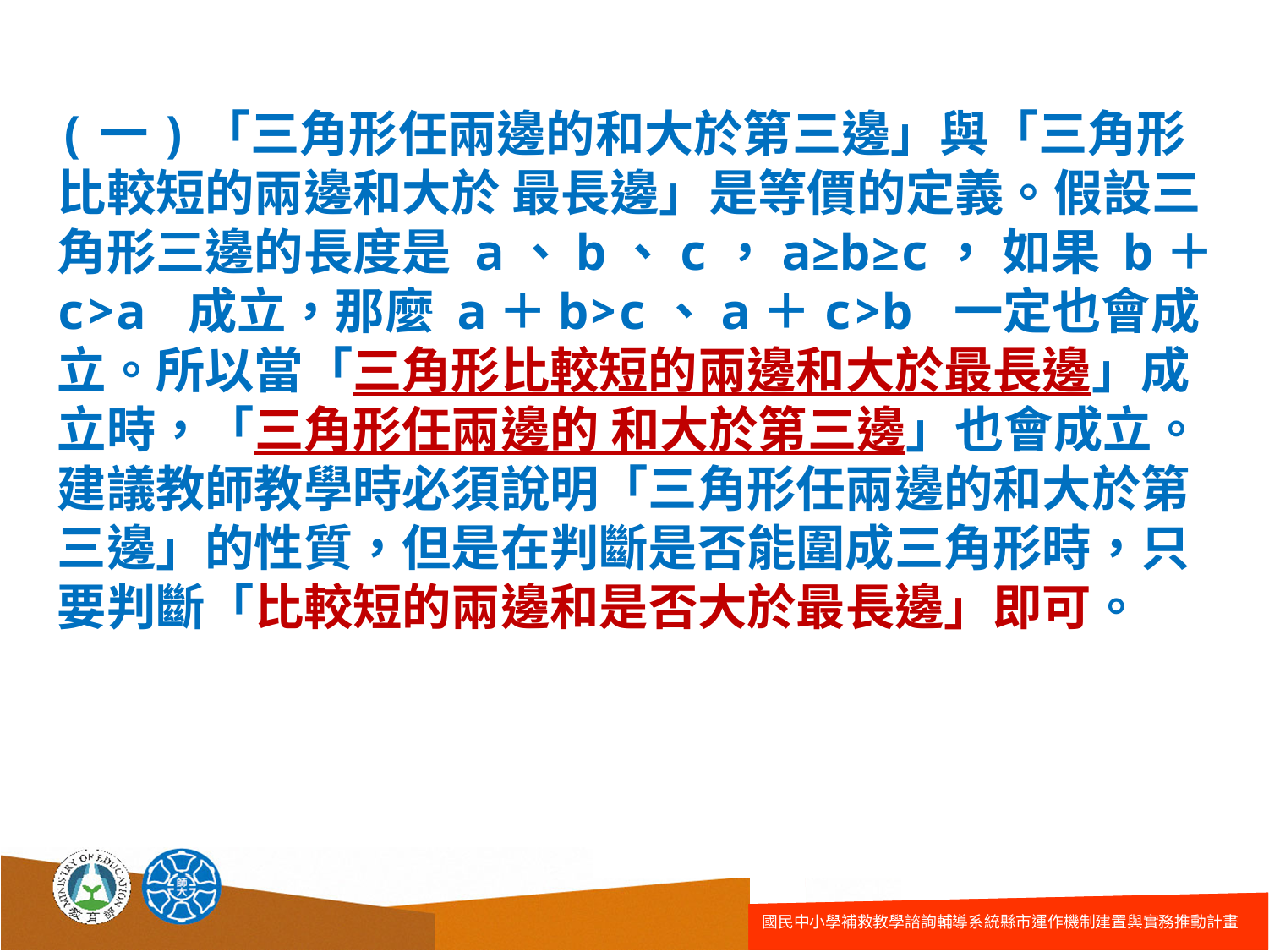

(一)「三角形任兩邊的和大於第三邊」與「三角形比較短的兩邊和大於 最長邊」是等價的定義。假設三角形三邊的長度是 a、b、c，a≥b≥c， 如果 b＋c>a 成立，那麼 a＋b>c、a＋c>b 一定也會成立。所以當「三角形比較短的兩邊和大於最長邊」成立時，「三角形任兩邊的 和大於第三邊」也會成立。建議教師教學時必須說明「三角形任兩邊的和大於第三邊」的性質，但是在判斷是否能圍成三角形時，只要判斷「比較短的兩邊和是否大於最長邊」即可。